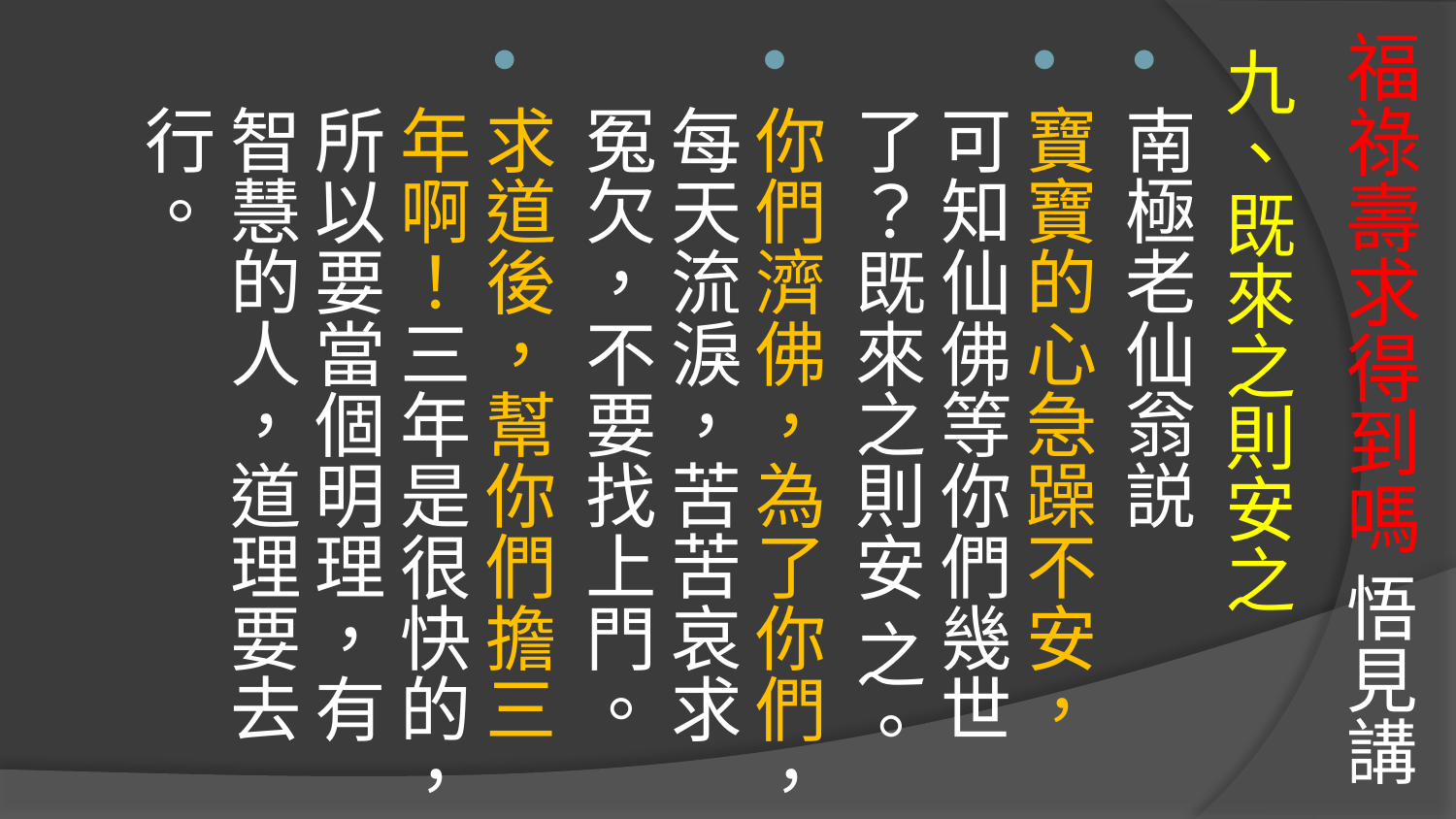

# 福祿壽求得到嗎 悟見講
九、既來之則安之
南極老仙翁説
寶寶的心急躁不安，可知仙佛等你們幾世了？既來之則安 之。
你們濟佛，為了你們，每天流淚，苦苦哀求冤欠，不要找上門。
求道後，幫你們擔三年啊！三年是很快的，所以要當個明理，有智慧的人，道理要去行。